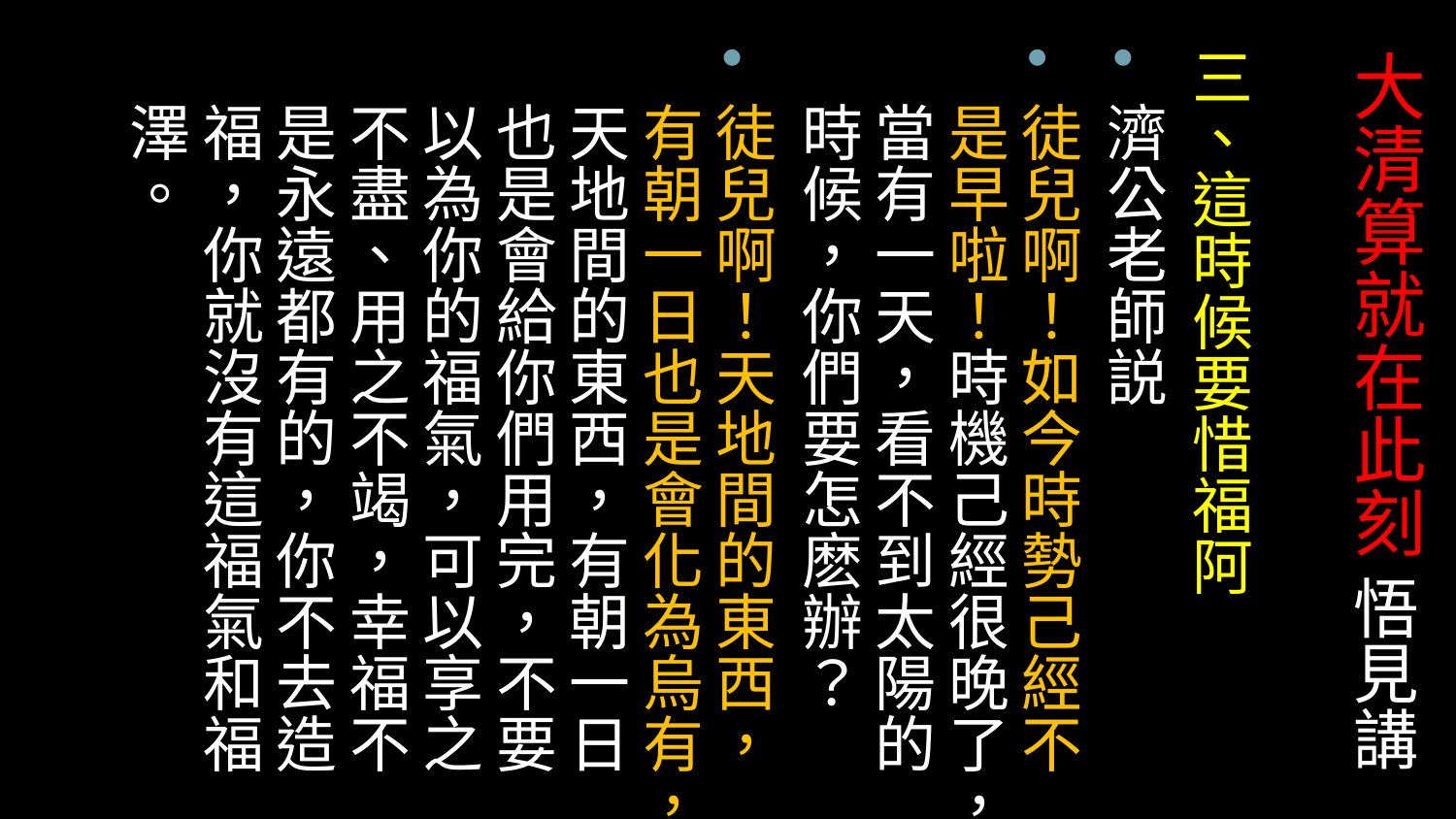

三、這時候要惜福阿
濟公老師説
徒兒啊！如今時勢己經不是早啦！時機己經很晚了，當有一天，看不到太陽的時候，你們要怎麽辦？
徒兒啊！天地間的東西，有朝一日也是會化為烏有，天地間的東西，有朝一日也是會給你們用完，不要以為你的福氣，可以享之不盡、用之不竭，幸福不是永遠都有的，你不去造福，你就沒有這福氣和福澤。

# 大清算就在此刻 悟見講